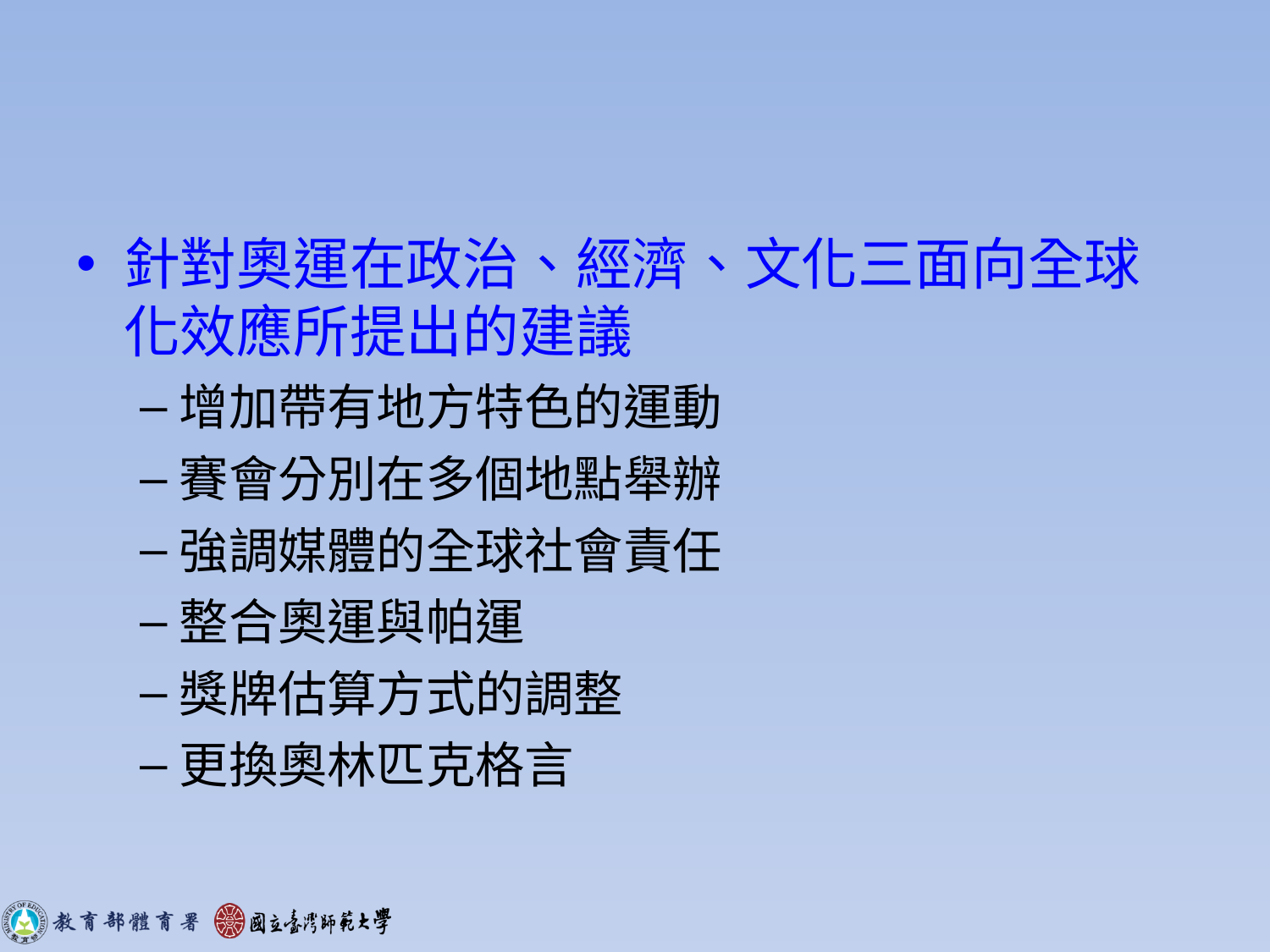

#
針對奧運在政治、經濟、文化三面向全球化效應所提出的建議
增加帶有地方特色的運動
賽會分別在多個地點舉辦
強調媒體的全球社會責任
整合奧運與帕運
獎牌估算方式的調整
更換奧林匹克格言